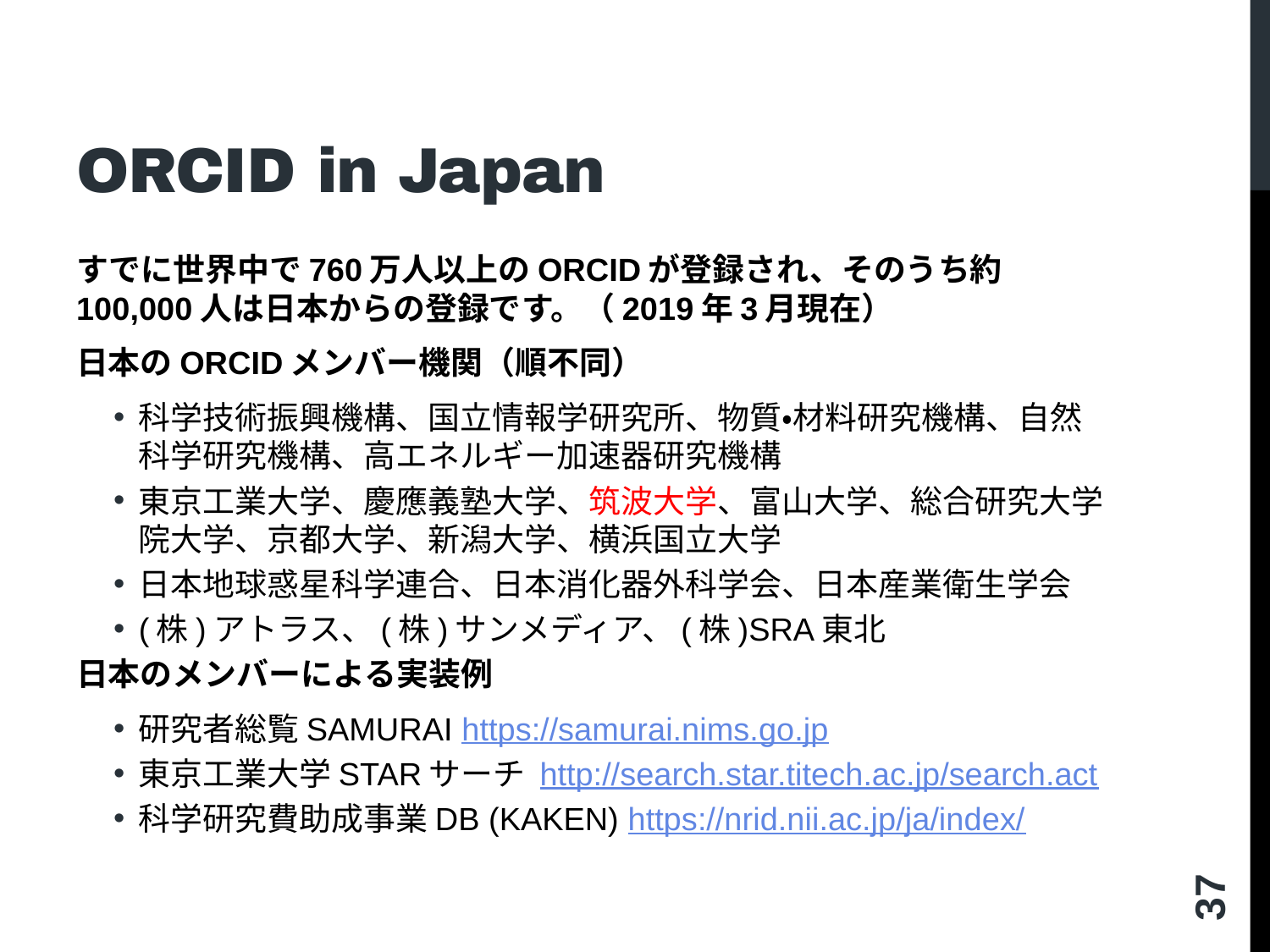

# ORCID in Japan
すでに世界中で760万人以上のORCIDが登録され、そのうち約100,000人は日本からの登録です。（2019年3月現在）
日本のORCIDメンバー機関（順不同）
科学技術振興機構、国立情報学研究所、物質・材料研究機構、自然科学研究機構、高エネルギー加速器研究機構
東京工業大学、慶應義塾大学、筑波大学、富山大学、総合研究大学院大学、京都大学、新潟大学、横浜国立大学
日本地球惑星科学連合、日本消化器外科学会、日本産業衛生学会
(株)アトラス、(株)サンメディア、(株)SRA東北
日本のメンバーによる実装例
研究者総覧SAMURAI https://samurai.nims.go.jp
東京工業大学STARサーチ http://search.star.titech.ac.jp/search.act
科学研究費助成事業DB (KAKEN) https://nrid.nii.ac.jp/ja/index/
37